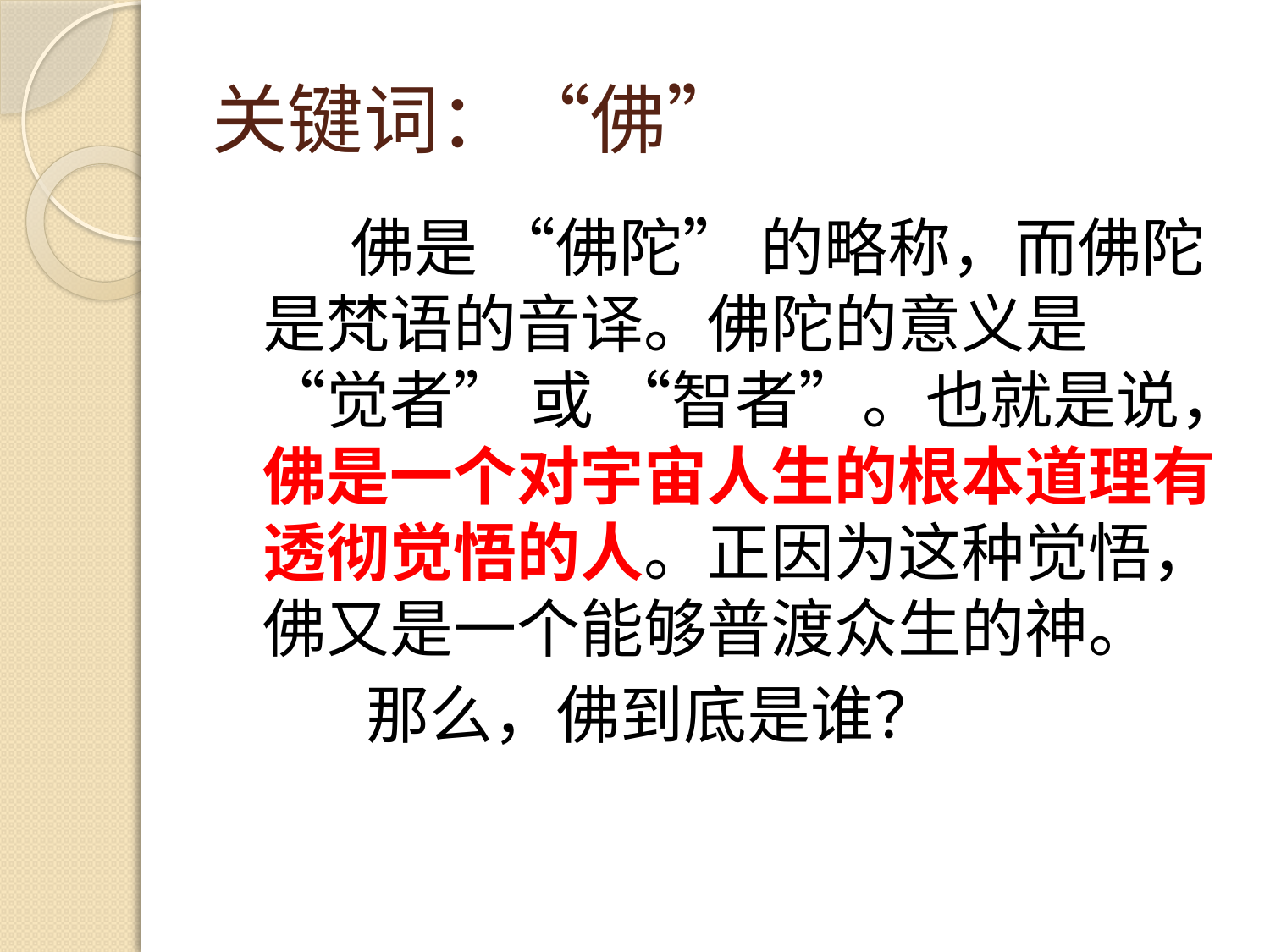

# 关键词：“佛”
         佛是 “佛陀” 的略称，而佛陀是梵语的音译。佛陀的意义是 “觉者” 或 “智者”。也就是说，佛是一个对宇宙人生的根本道理有透彻觉悟的人。正因为这种觉悟，佛又是一个能够普渡众生的神。
         那么，佛到底是谁？